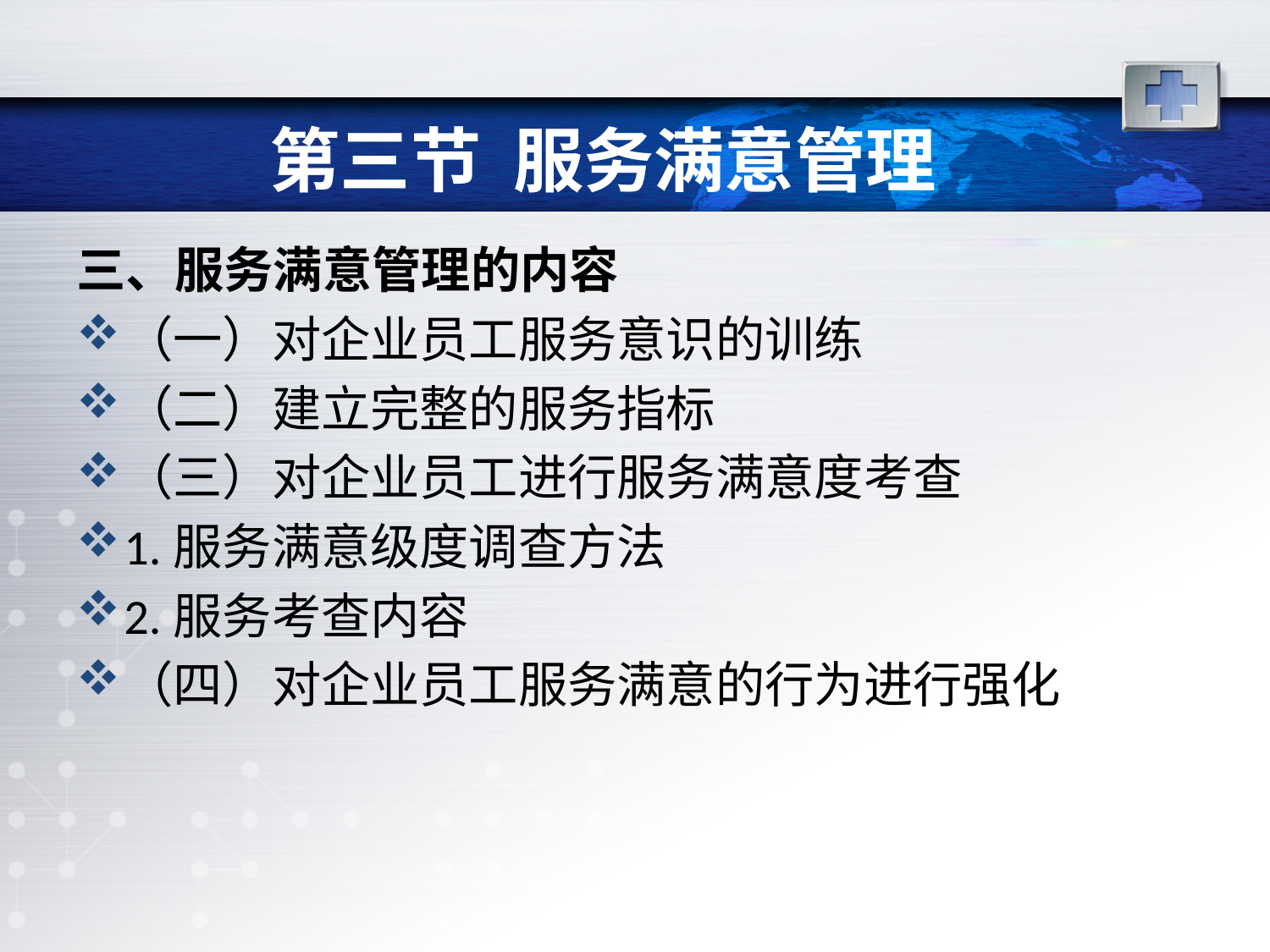

# 第三节  服务满意管理
三、服务满意管理的内容
（一）对企业员工服务意识的训练
（二）建立完整的服务指标
（三）对企业员工进行服务满意度考查
1.服务满意级度调查方法
2.服务考查内容
（四）对企业员工服务满意的行为进行强化